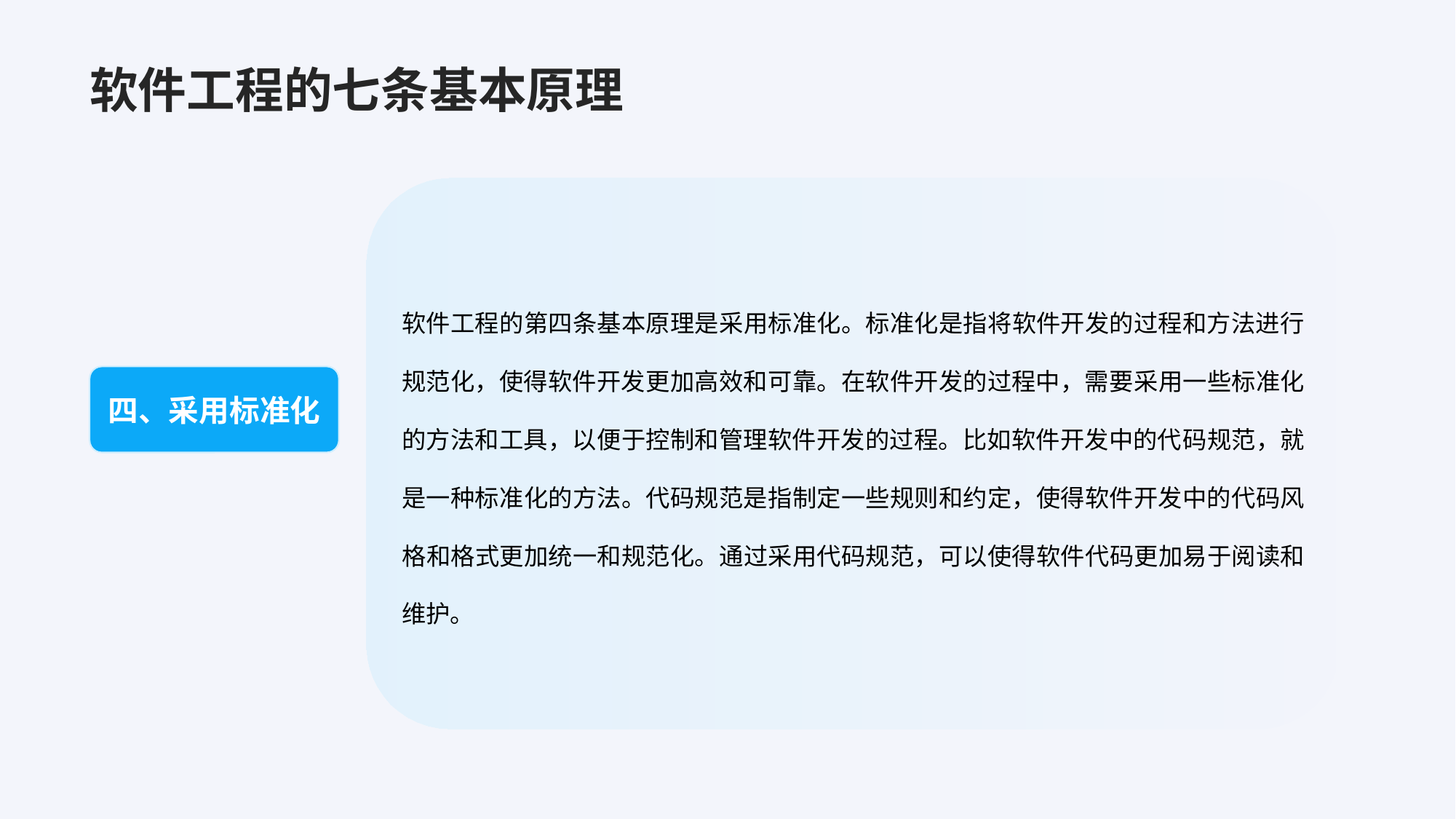

# 软件工程的七条基本原理
软件工程的第四条基本原理是采用标准化。标准化是指将软件开发的过程和方法进行规范化，使得软件开发更加高效和可靠。在软件开发的过程中，需要采用一些标准化的方法和工具，以便于控制和管理软件开发的过程。比如软件开发中的代码规范，就是一种标准化的方法。代码规范是指制定一些规则和约定，使得软件开发中的代码风格和格式更加统一和规范化。通过采用代码规范，可以使得软件代码更加易于阅读和维护。

四、采用标准化